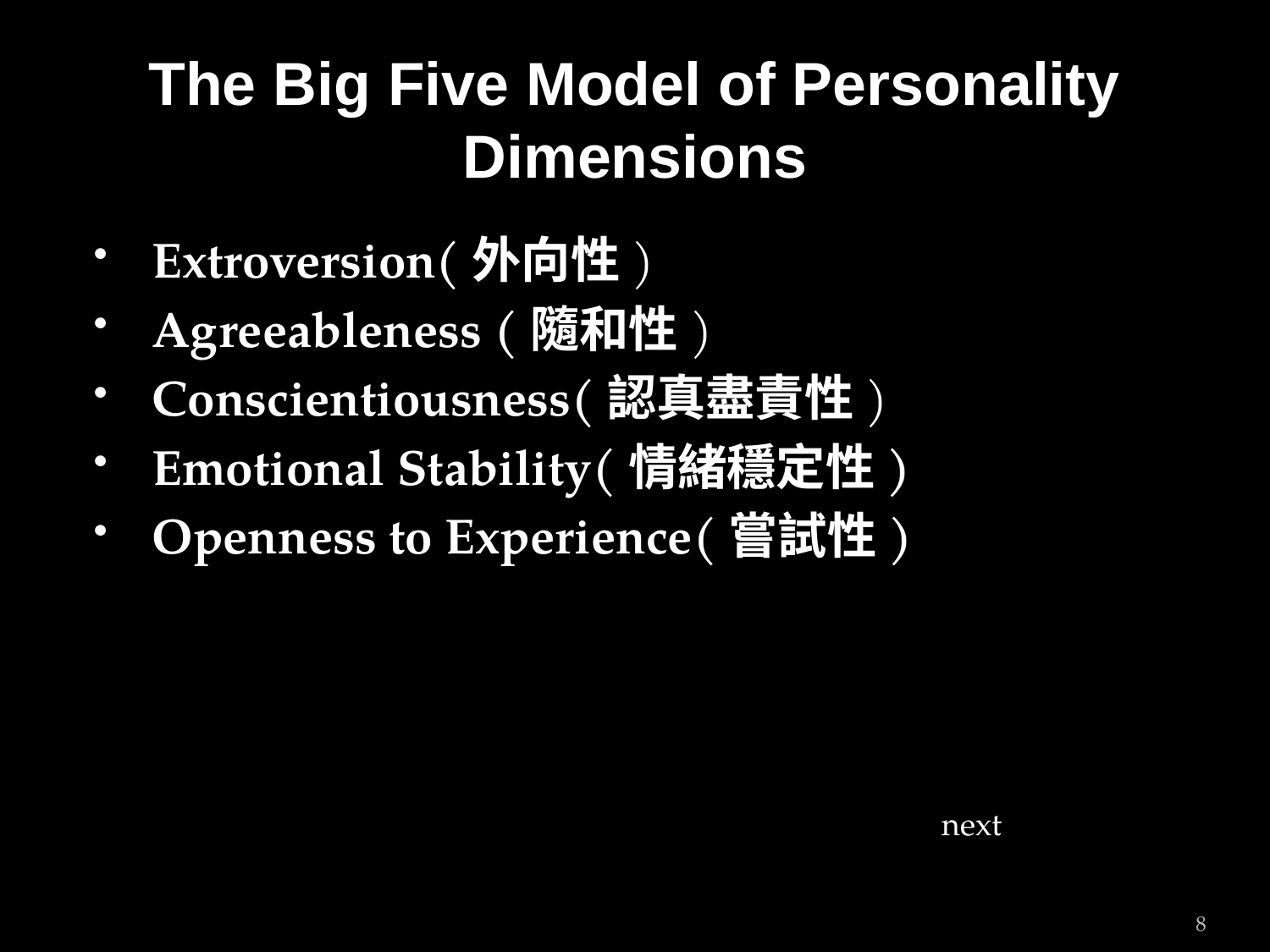

# The Big Five Model of Personality Dimensions
Extroversion(外向性)
Agreeableness (隨和性)
Conscientiousness(認真盡責性)
Emotional Stability(情緒穩定性)
Openness to Experience(嘗試性)
next
8